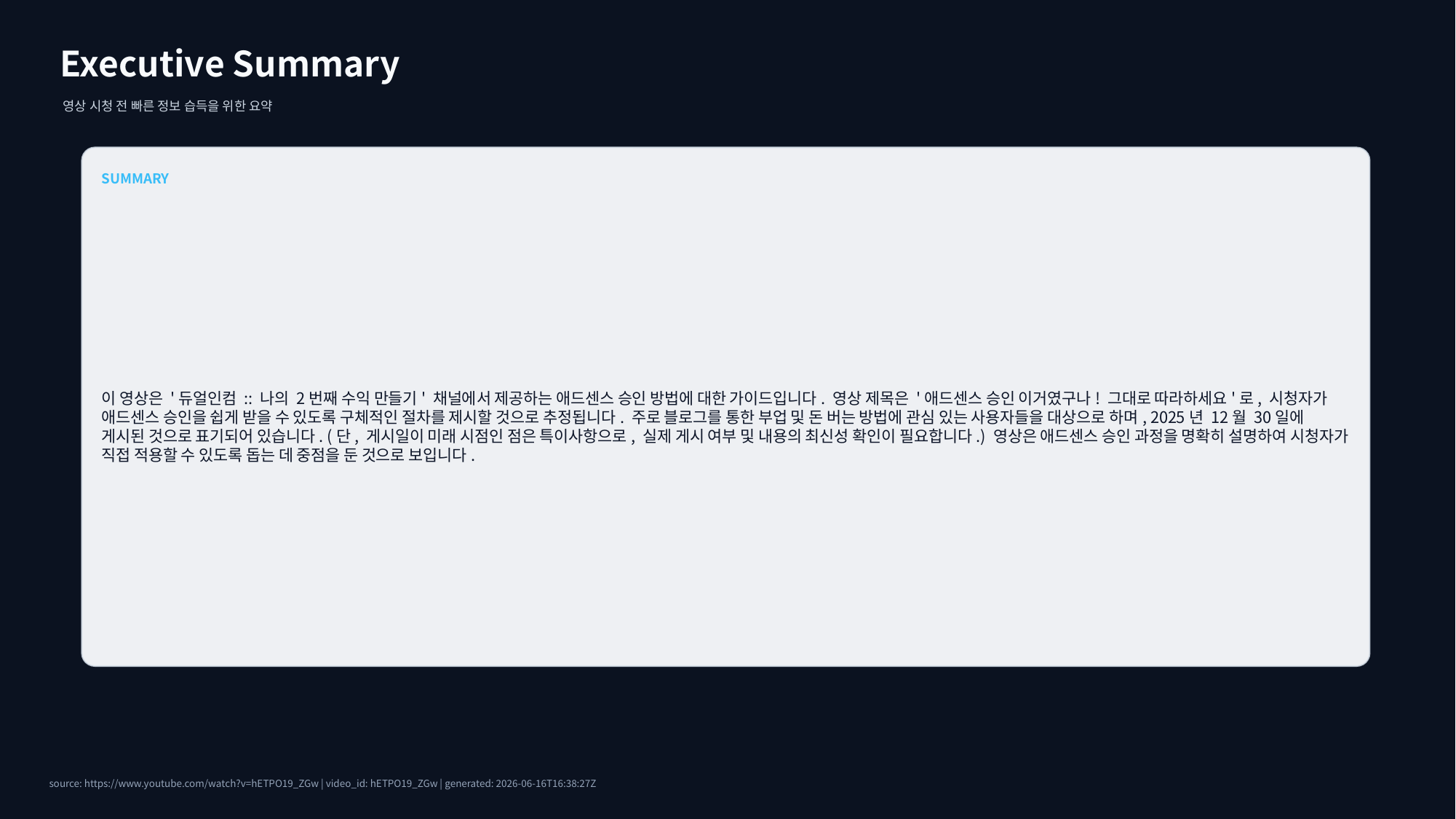

Executive Summary
영상 시청 전 빠른 정보 습득을 위한 요약

SUMMARY
이 영상은 '듀얼인컴 :: 나의 2번째 수익 만들기' 채널에서 제공하는 애드센스 승인 방법에 대한 가이드입니다. 영상 제목은 '애드센스 승인 이거였구나! 그대로 따라하세요'로, 시청자가 애드센스 승인을 쉽게 받을 수 있도록 구체적인 절차를 제시할 것으로 추정됩니다. 주로 블로그를 통한 부업 및 돈 버는 방법에 관심 있는 사용자들을 대상으로 하며, 2025년 12월 30일에 게시된 것으로 표기되어 있습니다. (단, 게시일이 미래 시점인 점은 특이사항으로, 실제 게시 여부 및 내용의 최신성 확인이 필요합니다.) 영상은 애드센스 승인 과정을 명확히 설명하여 시청자가 직접 적용할 수 있도록 돕는 데 중점을 둔 것으로 보입니다.
source: https://www.youtube.com/watch?v=hETPO19_ZGw | video_id: hETPO19_ZGw | generated: 2026-06-16T16:38:27Z